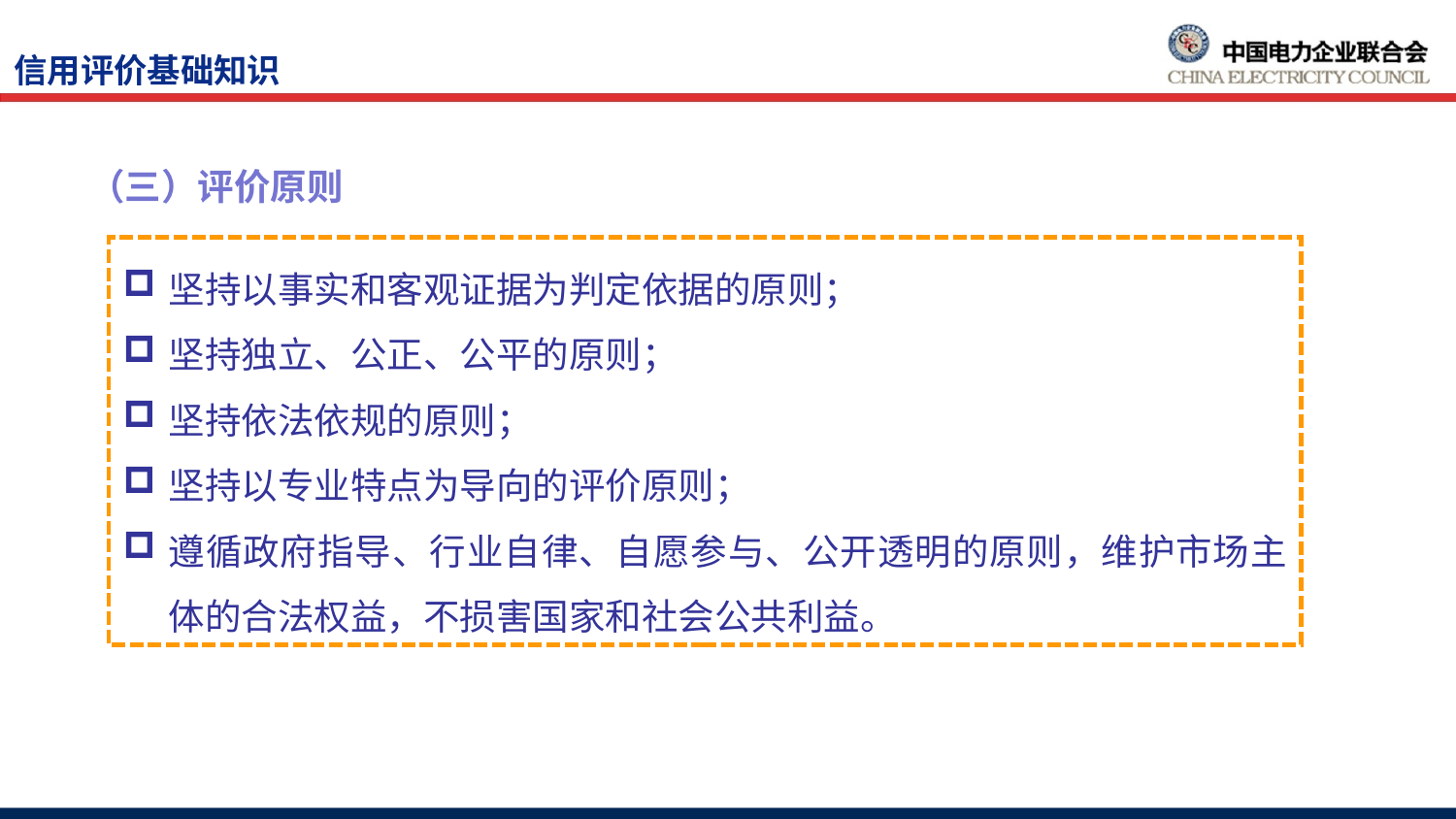

信用评价基础知识
（三）评价原则
坚持以事实和客观证据为判定依据的原则；
坚持独立、公正、公平的原则；
坚持依法依规的原则；
坚持以专业特点为导向的评价原则；
遵循政府指导、行业自律、自愿参与、公开透明的原则，维护市场主体的合法权益，不损害国家和社会公共利益。